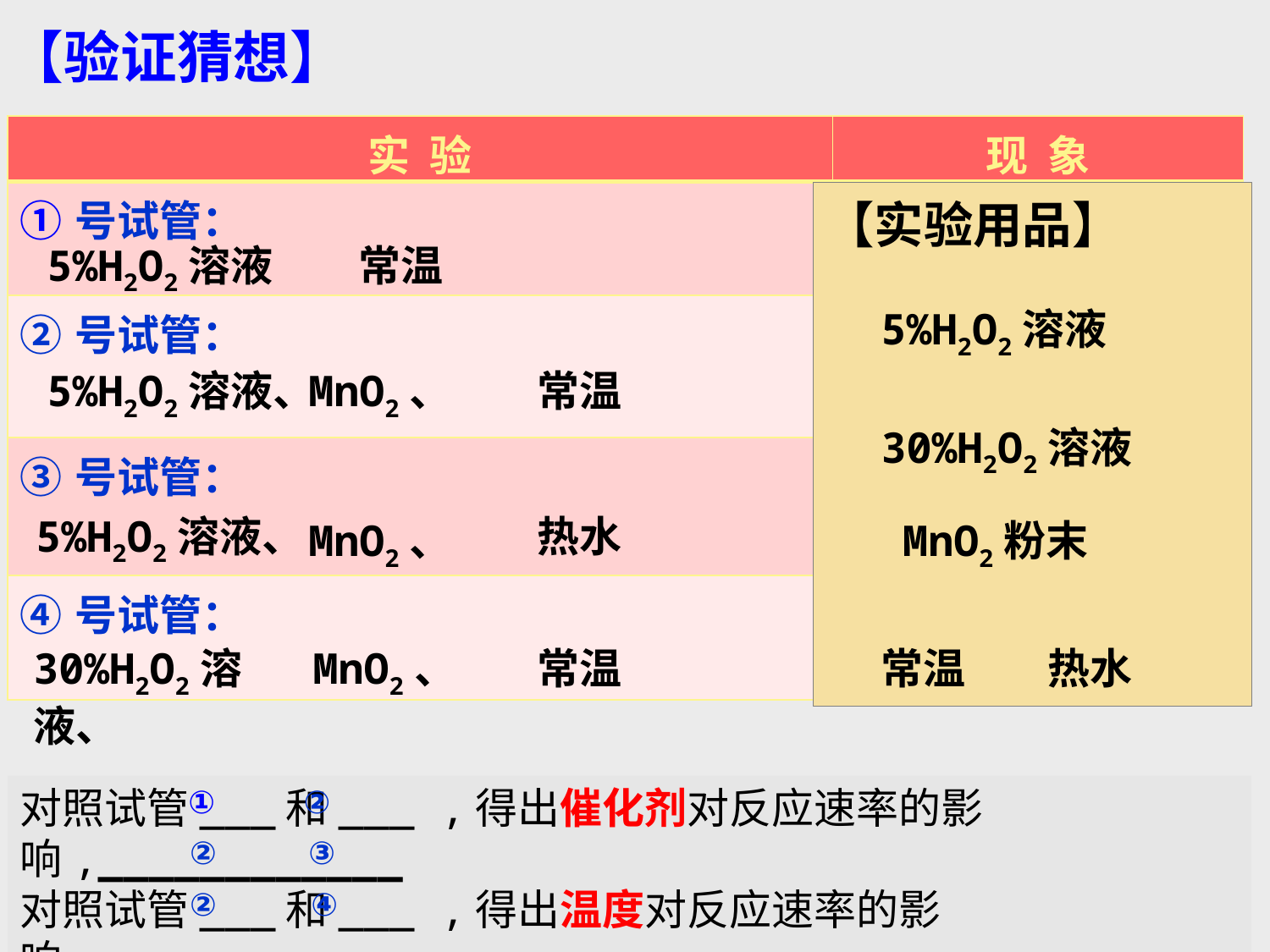

【验证猜想】
| 实 验 | 现 象 |
| --- | --- |
| ①号试管： | 观察试管中反应速率 |
| ②号试管： |  |
| ③号试管： |  |
| ④号试管： |  |
【实验用品】

30%H2O2溶液
MnO2粉末
常温
热水
5%H2O2溶液
5%H2O2溶液
常温
5%H2O2溶液、
MnO2、
常温
5%H2O2溶液、
热水
MnO2、
30%H2O2溶液、
MnO2、
常温
对照试管___和___ ,得出催化剂对反应速率的影响,____________
对照试管___和___ ,得出温度对反应速率的影响，_____________
对照试管___和___ ,得出反应物浓度对反应速率的影响，_______

①
②
②
③
②
④